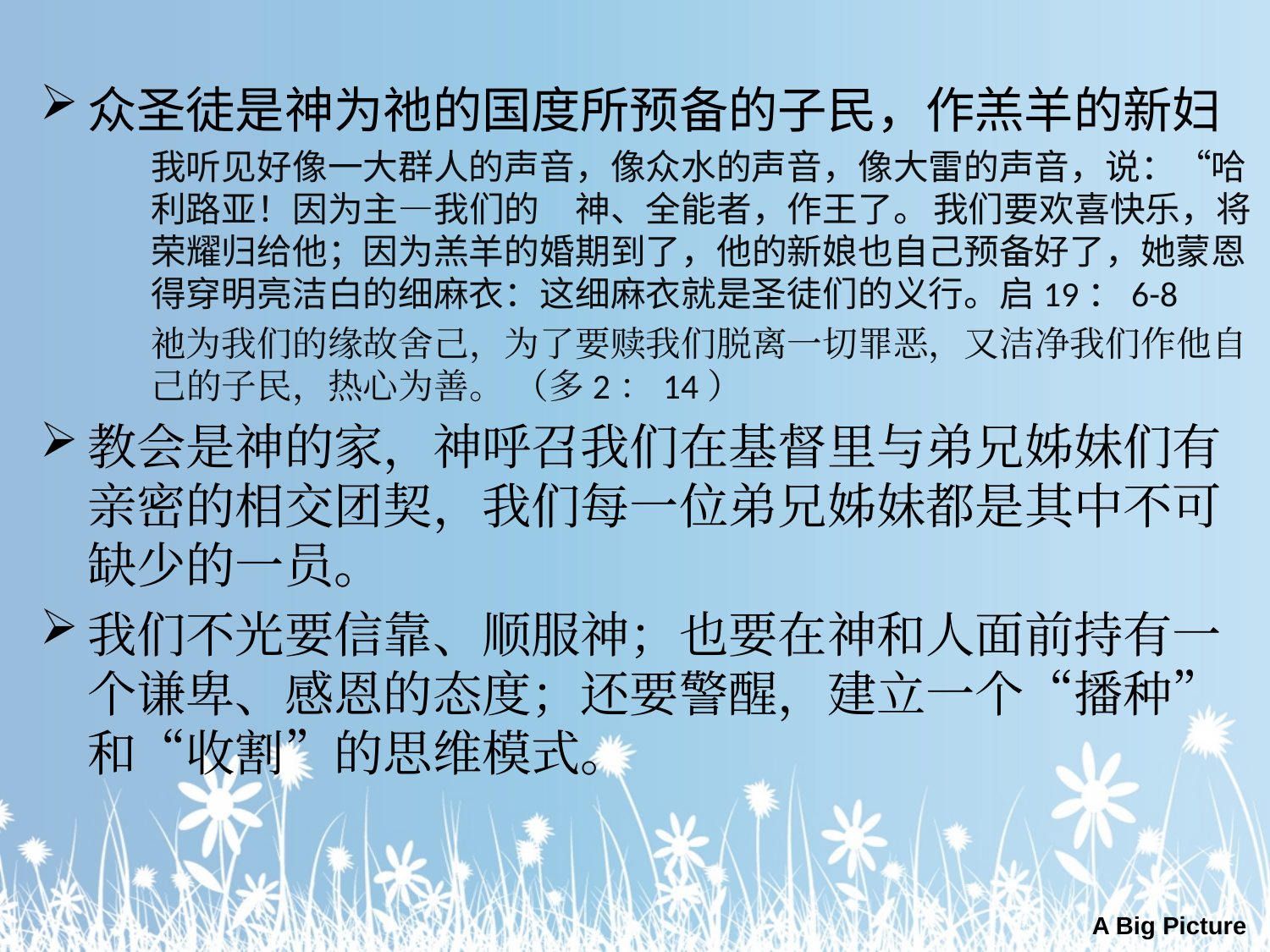

众圣徒是神为祂的国度所预备的子民，作羔羊的新妇
我听见好像一大群人的声音，像众水的声音，像大雷的声音，说：“哈利路亚！因为主—我们的　神、全能者，作王了。 我们要欢喜快乐，将荣耀归给他；因为羔羊的婚期到了，他的新娘也自己预备好了，她蒙恩得穿明亮洁白的细麻衣：这细麻衣就是圣徒们的义行。启19：6-8
祂为我们的缘故舍己，为了要赎我们脱离一切罪恶，又洁净我们作他自己的子民，热心为善。 （多2：14）
教会是神的家，神呼召我们在基督里与弟兄姊妹们有亲密的相交团契，我们每一位弟兄姊妹都是其中不可缺少的一员。
我们不光要信靠、顺服神；也要在神和人面前持有一个谦卑、感恩的态度；还要警醒，建立一个“播种”和“收割”的思维模式。
# A Big Picture